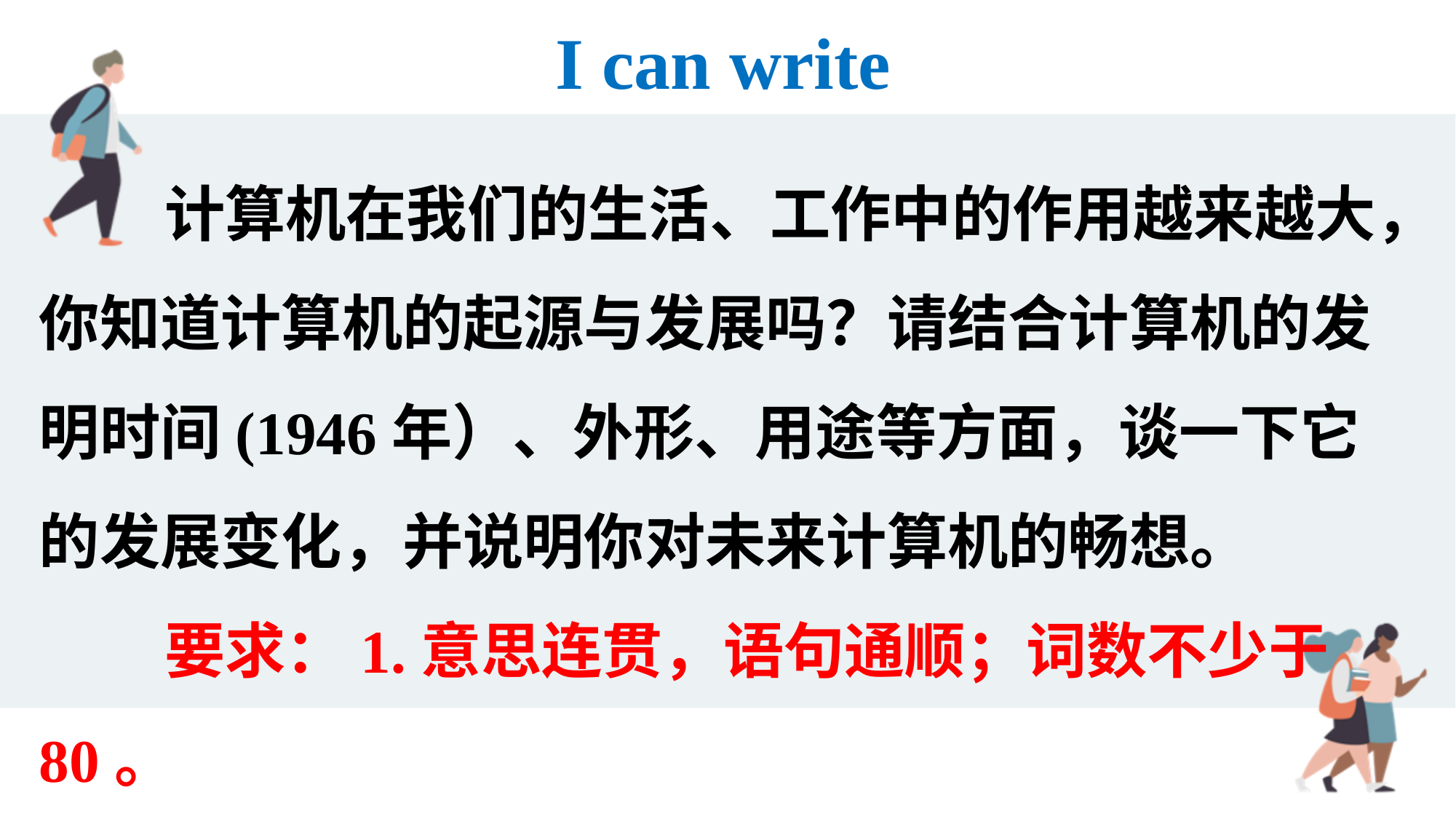

I can write
        计算机在我们的生活、工作中的作用越来越大，你知道计算机的起源与发展吗？请结合计算机的发明时间(1946年）、外形、用途等方面，谈一下它的发展变化，并说明你对未来计算机的畅想。
        要求：1.意思连贯，语句通顺；词数不少于80。